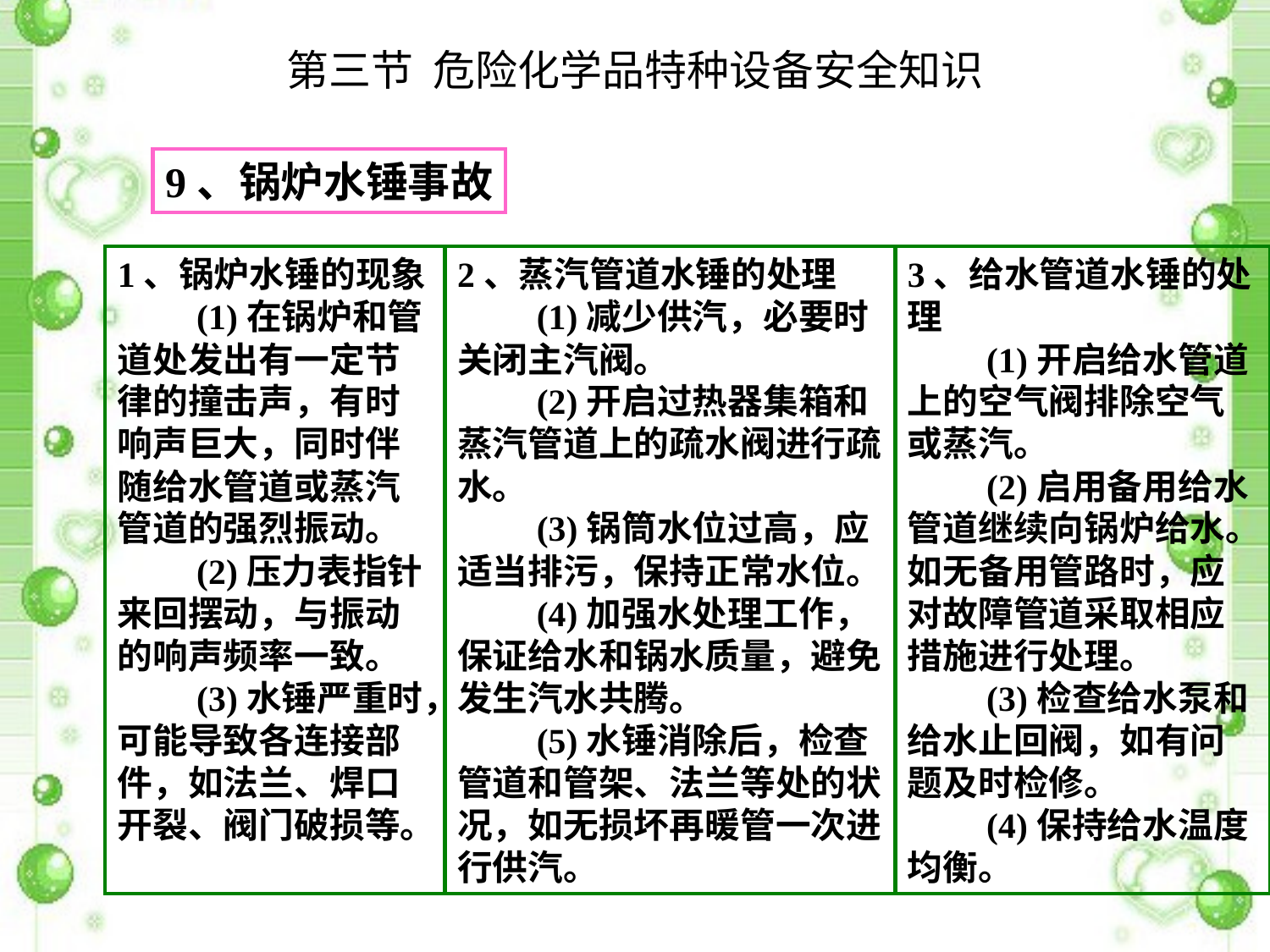

# 第三节  危险化学品特种设备安全知识
9、锅炉水锤事故
1、锅炉水锤的现象
　　(1)在锅炉和管道处发出有一定节律的撞击声，有时响声巨大，同时伴随给水管道或蒸汽管道的强烈振动。
　　(2)压力表指针来回摆动，与振动的响声频率一致。
　　(3)水锤严重时，可能导致各连接部件，如法兰、焊口开裂、阀门破损等。
2、蒸汽管道水锤的处理
　　(1)减少供汽，必要时关闭主汽阀。
　　(2)开启过热器集箱和蒸汽管道上的疏水阀进行疏水。
　　(3)锅筒水位过高，应适当排污，保持正常水位。
　　(4)加强水处理工作，保证给水和锅水质量，避免发生汽水共腾。
　　(5)水锤消除后，检查管道和管架、法兰等处的状况，如无损坏再暖管一次进行供汽。
3、给水管道水锤的处理
　　(1)开启给水管道上的空气阀排除空气或蒸汽。
　　(2)启用备用给水管道继续向锅炉给水。如无备用管路时，应对故障管道采取相应措施进行处理。
　　(3)检查给水泵和给水止回阀，如有问题及时检修。
　　(4)保持给水温度均衡。